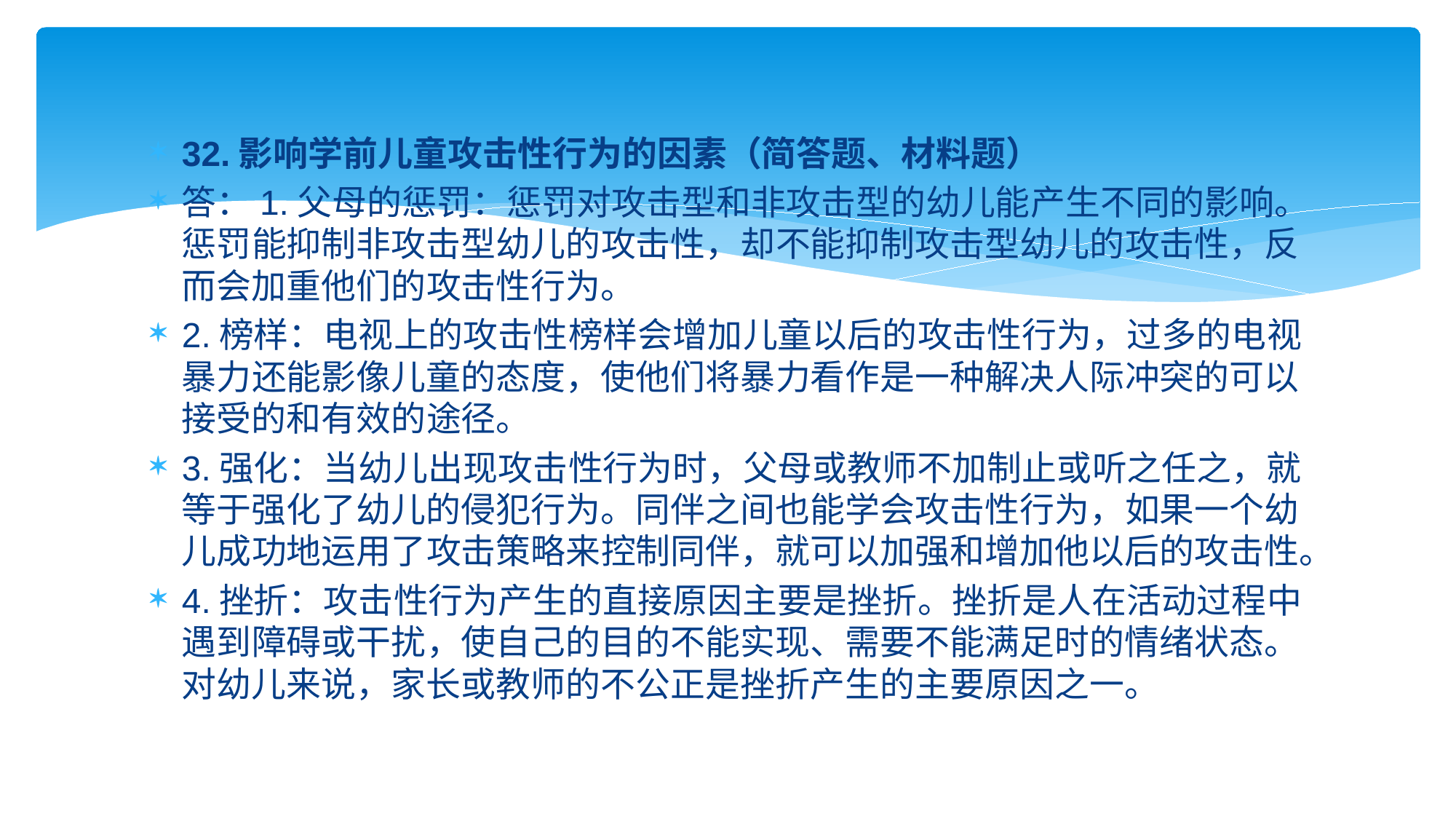

32.影响学前儿童攻击性行为的因素（简答题、材料题）
答：1.父母的惩罚：惩罚对攻击型和非攻击型的幼儿能产生不同的影响。惩罚能抑制非攻击型幼儿的攻击性，却不能抑制攻击型幼儿的攻击性，反而会加重他们的攻击性行为。
2.榜样：电视上的攻击性榜样会增加儿童以后的攻击性行为，过多的电视暴力还能影像儿童的态度，使他们将暴力看作是一种解决人际冲突的可以接受的和有效的途径。
3.强化：当幼儿出现攻击性行为时，父母或教师不加制止或听之任之，就等于强化了幼儿的侵犯行为。同伴之间也能学会攻击性行为，如果一个幼儿成功地运用了攻击策略来控制同伴，就可以加强和增加他以后的攻击性。
4.挫折：攻击性行为产生的直接原因主要是挫折。挫折是人在活动过程中遇到障碍或干扰，使自己的目的不能实现、需要不能满足时的情绪状态。对幼儿来说，家长或教师的不公正是挫折产生的主要原因之一。